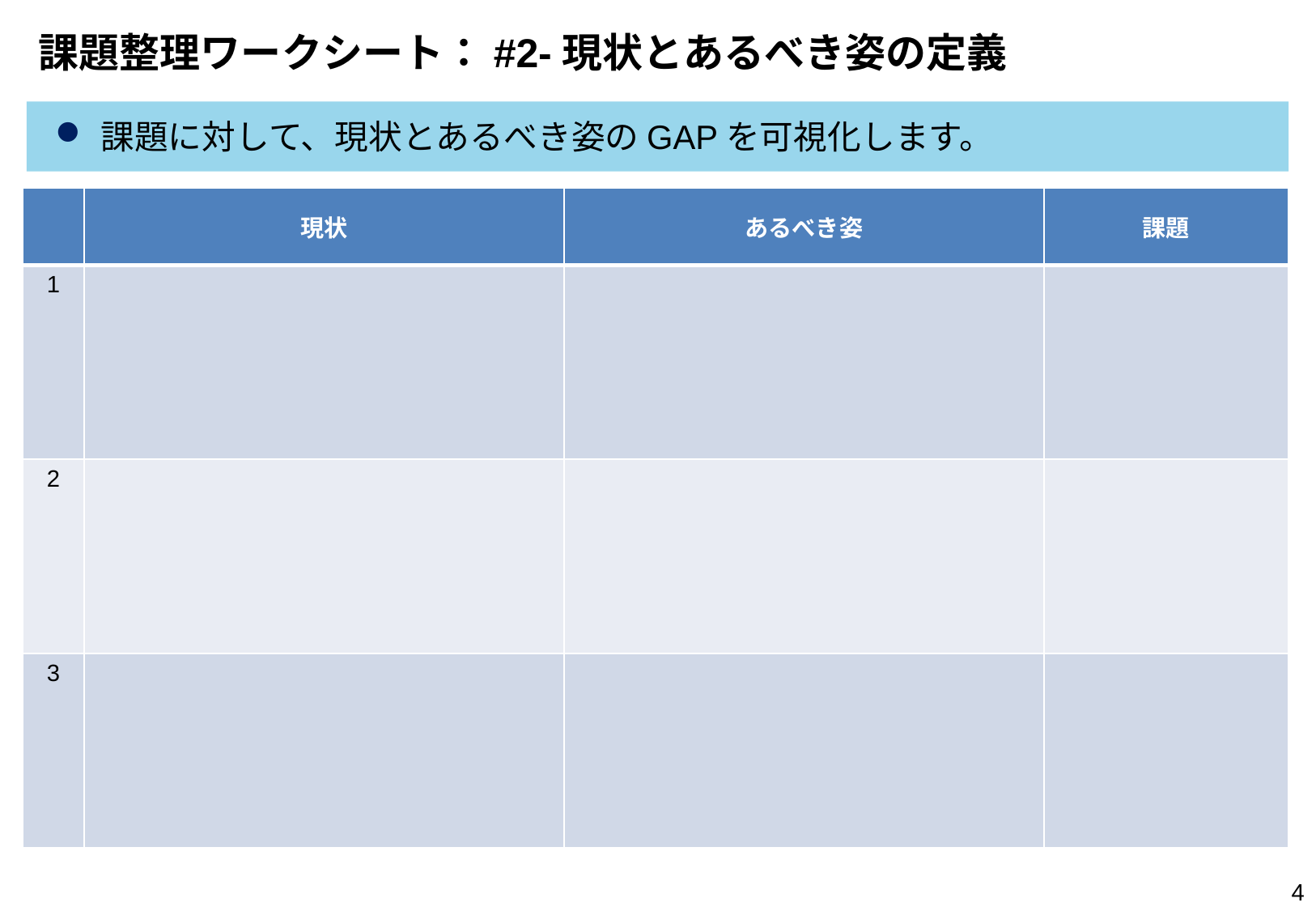

# 課題整理ワークシート：#2-現状とあるべき姿の定義
課題に対して、現状とあるべき姿のGAPを可視化します。
|  | 現状 | あるべき姿 | 課題 |
| --- | --- | --- | --- |
| 1 |  |  |  |
| 2 |  |  |  |
| 3 |  |  |  |
4